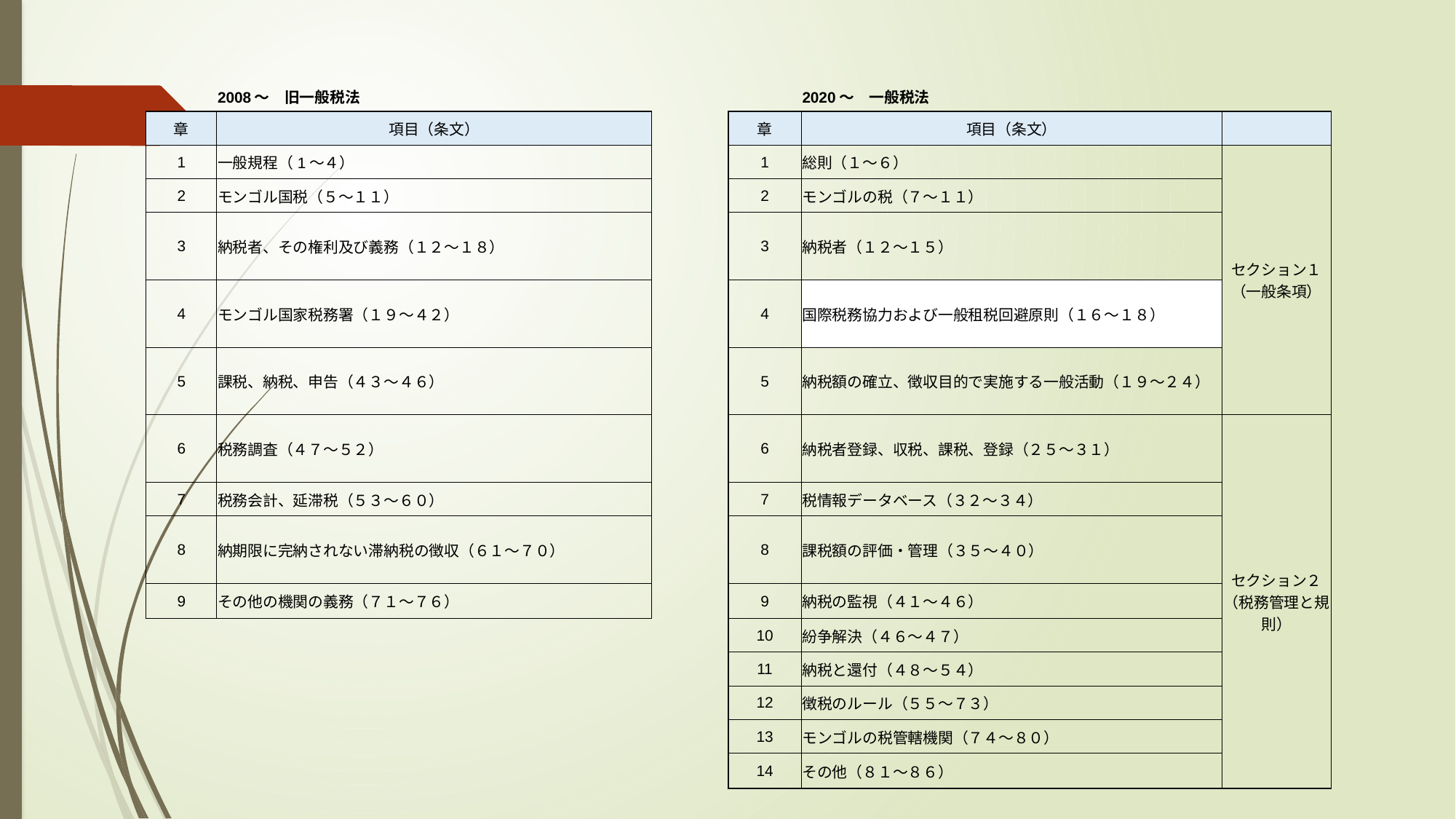

|  | 2008～　旧一般税法 |  |  | 2020～　一般税法 |  |
| --- | --- | --- | --- | --- | --- |
| 章 | 項目（条文） |  | 章 | 項目（条文） |  |
| 1 | 一般規程（1～４） |  | 1 | 総則（１～６） | セクション１（一般条項） |
| 2 | モンゴル国税（５～１１） |  | 2 | モンゴルの税（７～１１） |  |
| 3 | 納税者、その権利及び義務（１２～１８） |  | 3 | 納税者（１２～１５） |  |
| 4 | モンゴル国家税務署（１９～４２） |  | 4 | 国際税務協力および一般租税回避原則（１６～１８） |  |
| 5 | 課税、納税、申告（４３～４６） |  | 5 | 納税額の確立、徴収目的で実施する一般活動（１９～２４） |  |
| 6 | 税務調査（４７～５２） |  | 6 | 納税者登録、収税、課税、登録（２５～３１） | セクション２（税務管理と規則） |
| 7 | 税務会計、延滞税（５３～６０） |  | 7 | 税情報データベース（３２～３４） |  |
| 8 | 納期限に完納されない滞納税の徴収（６１～７０） |  | 8 | 課税額の評価・管理（３５～４０） |  |
| 9 | その他の機関の義務（７１～７６） |  | 9 | 納税の監視（４１～４６） |  |
|  |  |  | 10 | 紛争解決（４６～４７） |  |
|  |  |  | 11 | 納税と還付（４８～５４） |  |
|  |  |  | 12 | 徴税のルール（５５～７３） |  |
|  |  |  | 13 | モンゴルの税管轄機関（７４～８０） |  |
|  |  |  | 14 | その他（８１～８６） |  |